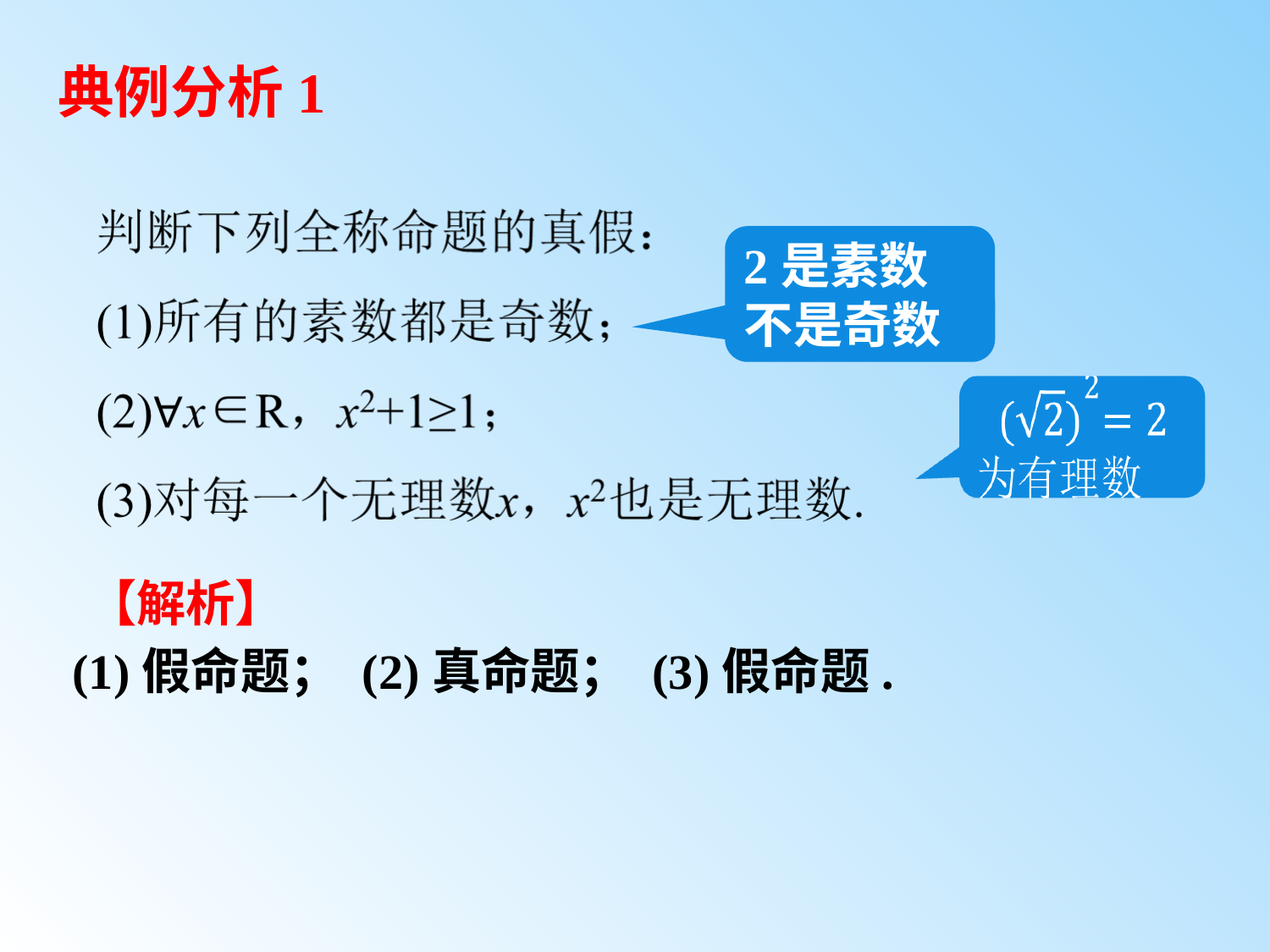

# 典例分析1

2是素数
不是奇数

【解析】
(1)假命题； (2)真命题； (3)假命题.